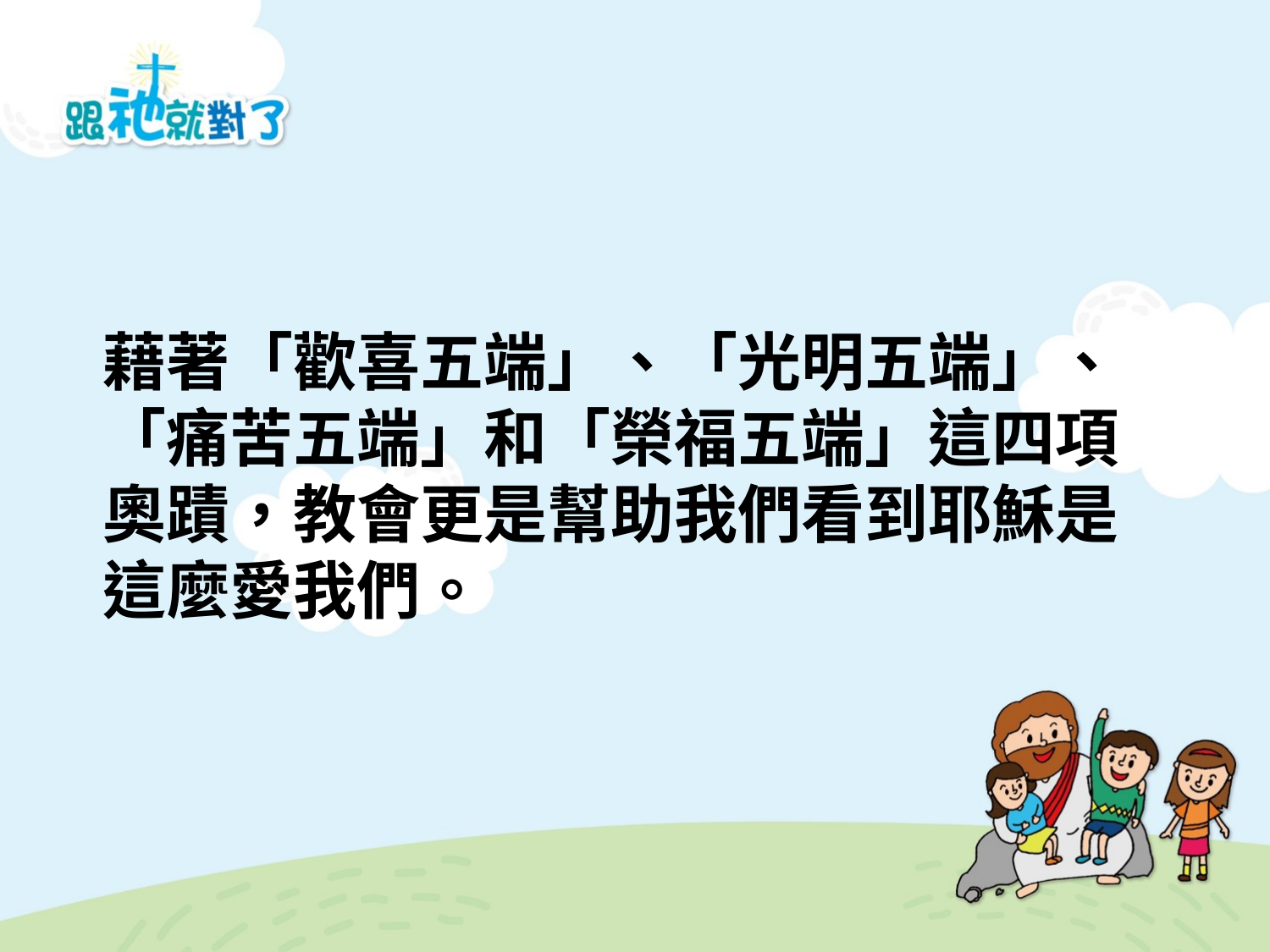

藉著「歡喜五端」、「光明五端」、「痛苦五端」和「榮福五端」這四項奧蹟，教會更是幫助我們看到耶穌是這麼愛我們。